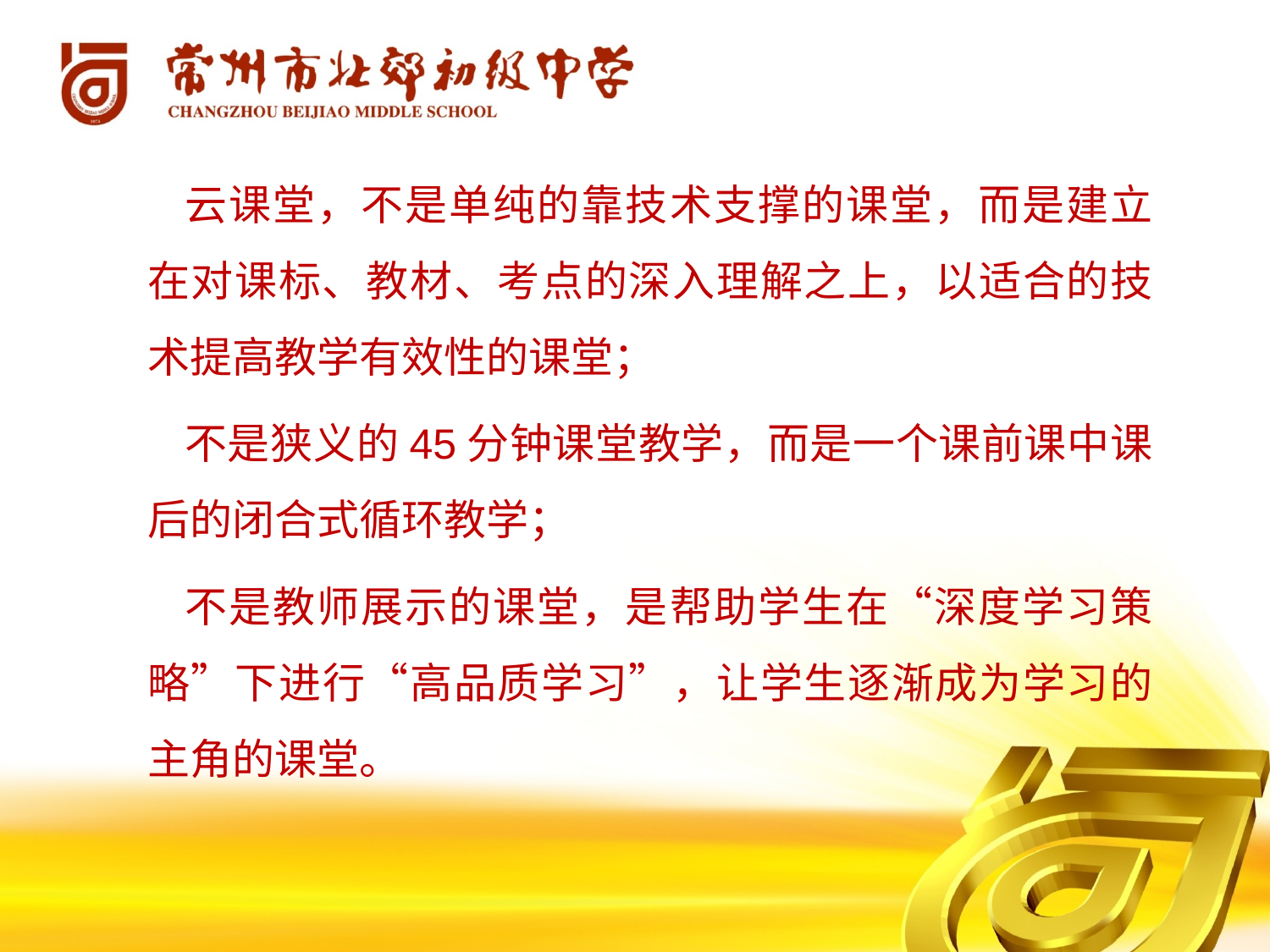

云课堂，不是单纯的靠技术支撑的课堂，而是建立在对课标、教材、考点的深入理解之上，以适合的技术提高教学有效性的课堂；
不是狭义的45分钟课堂教学，而是一个课前课中课后的闭合式循环教学；
不是教师展示的课堂，是帮助学生在“深度学习策略”下进行“高品质学习”，让学生逐渐成为学习的主角的课堂。